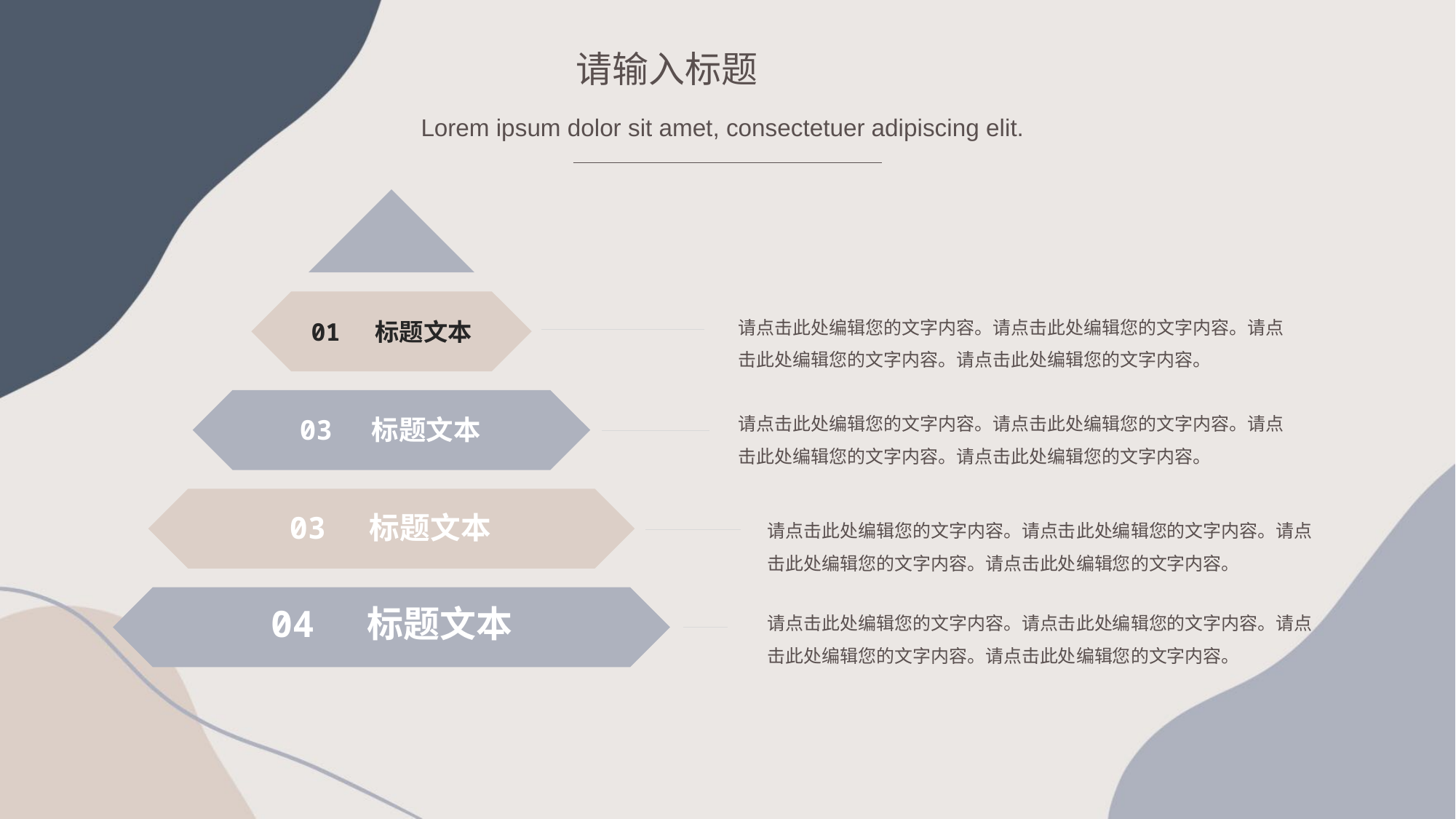

请输入标题
Lorem ipsum dolor sit amet, consectetuer adipiscing elit.

请点击此处编辑您的文字内容。请点击此处编辑您的文字内容。请点击此处编辑您的文字内容。请点击此处编辑您的文字内容。
01  标题文本

请点击此处编辑您的文字内容。请点击此处编辑您的文字内容。请点击此处编辑您的文字内容。请点击此处编辑您的文字内容。
03  标题文本

03  标题文本
请点击此处编辑您的文字内容。请点击此处编辑您的文字内容。请点击此处编辑您的文字内容。请点击此处编辑您的文字内容。

04  标题文本
请点击此处编辑您的文字内容。请点击此处编辑您的文字内容。请点击此处编辑您的文字内容。请点击此处编辑您的文字内容。